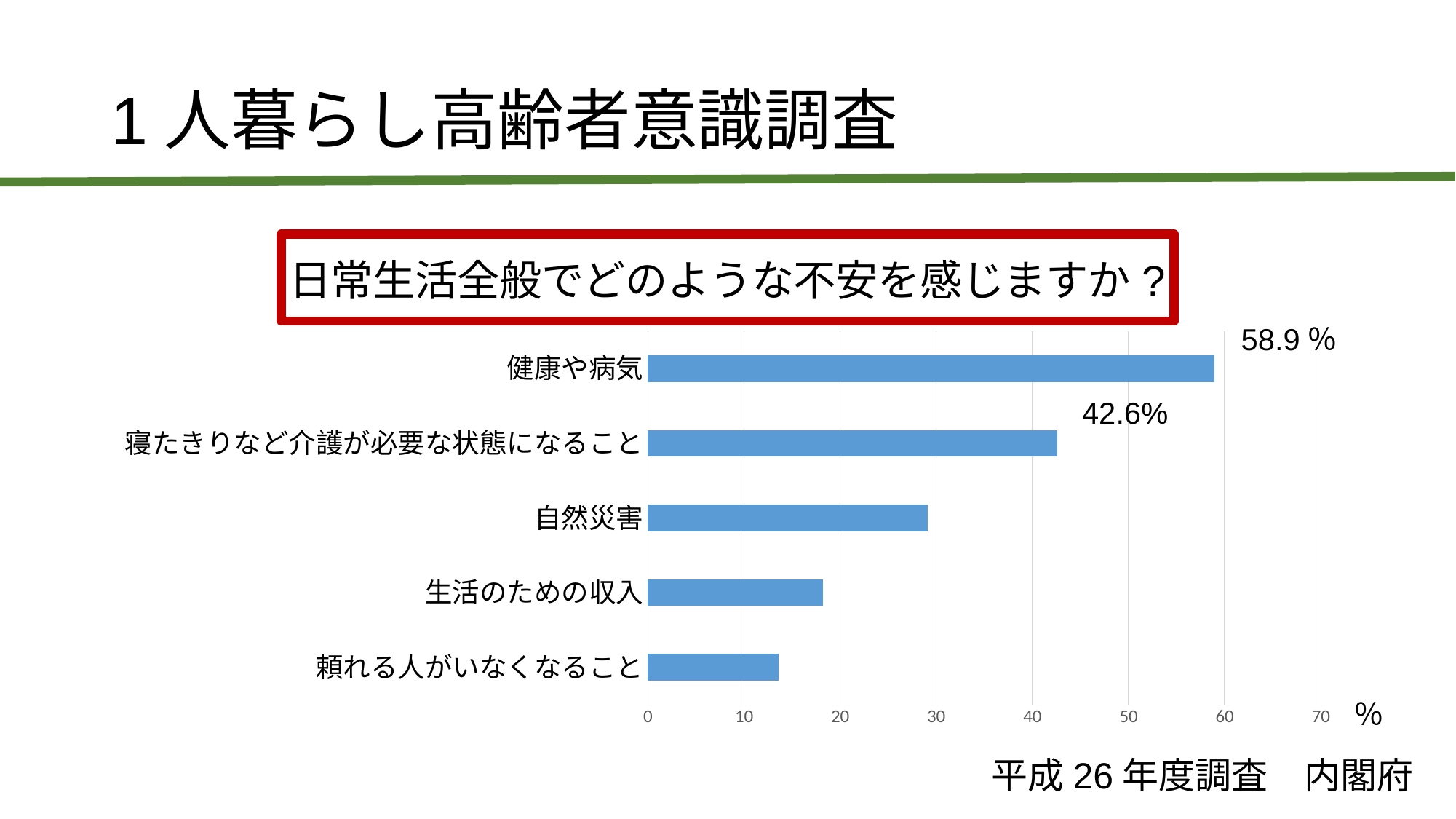

# 1人暮らし高齢者意識調査

### Chart: 日常生活全般でどのような不安を感じますか?

| Category | 系列 1 |
|---|---|
| 頼れる人がいなくなること | 13.6 |
| 生活のための収入 | 18.2 |
| 自然災害 | 29.1 |
| 寝たきりなど介護が必要な状態になること | 42.6 |
| 健康や病気 | 58.9 |
58.9％
42.6%
％
平成26年度調査　内閣府